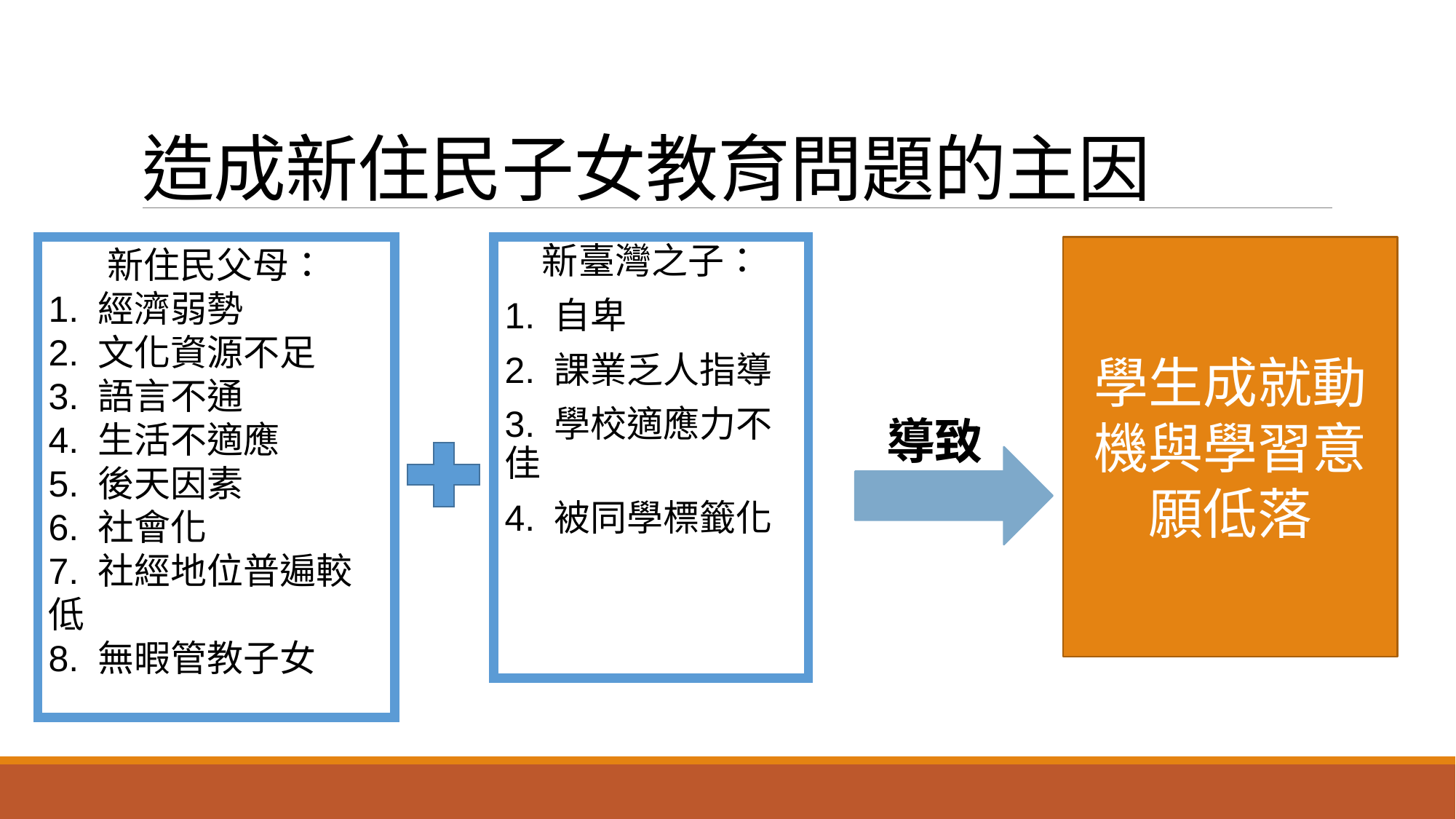

# 造成新住民子女教育問題的主因
新住民父母：
1. 經濟弱勢
2. 文化資源不足
3. 語言不通
4. 生活不適應
5. 後天因素
6. 社會化
7. 社經地位普遍較低
8. 無暇管教子女

新臺灣之子：
1. 自卑
2. 課業乏人指導
3. 學校適應力不佳
4. 被同學標籤化

學生成就動機與學習意願低落
導致